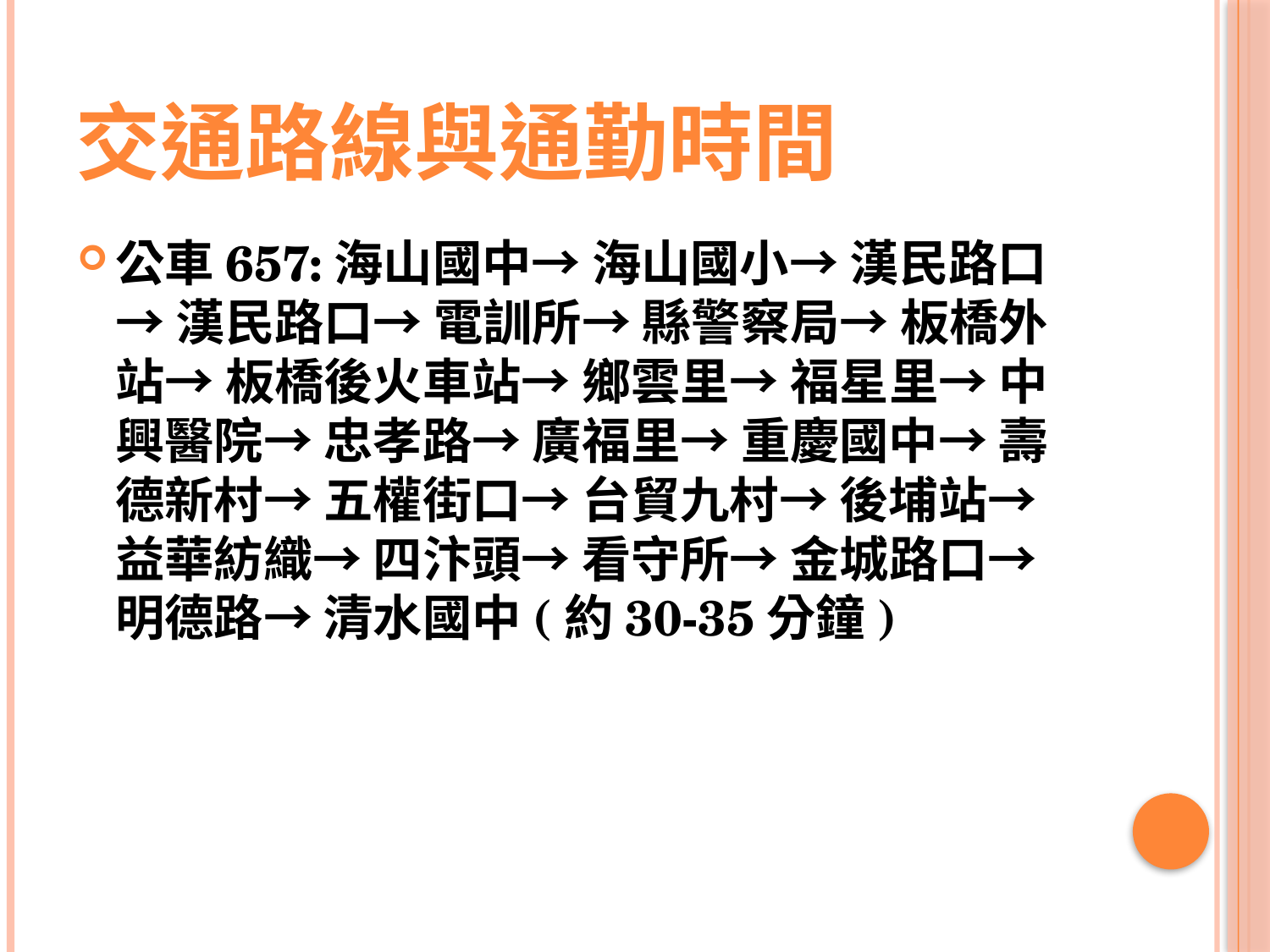

# 交通路線與通勤時間
公車657:海山國中→ 海山國小→ 漢民路口→ 漢民路口→ 電訓所→ 縣警察局→ 板橋外站→ 板橋後火車站→ 鄉雲里→ 福星里→ 中興醫院→ 忠孝路→ 廣福里→ 重慶國中→ 壽德新村→ 五權街口→ 台貿九村→ 後埔站→ 益華紡織→ 四汴頭→ 看守所→ 金城路口→ 明德路→ 清水國中(約30-35分鐘)